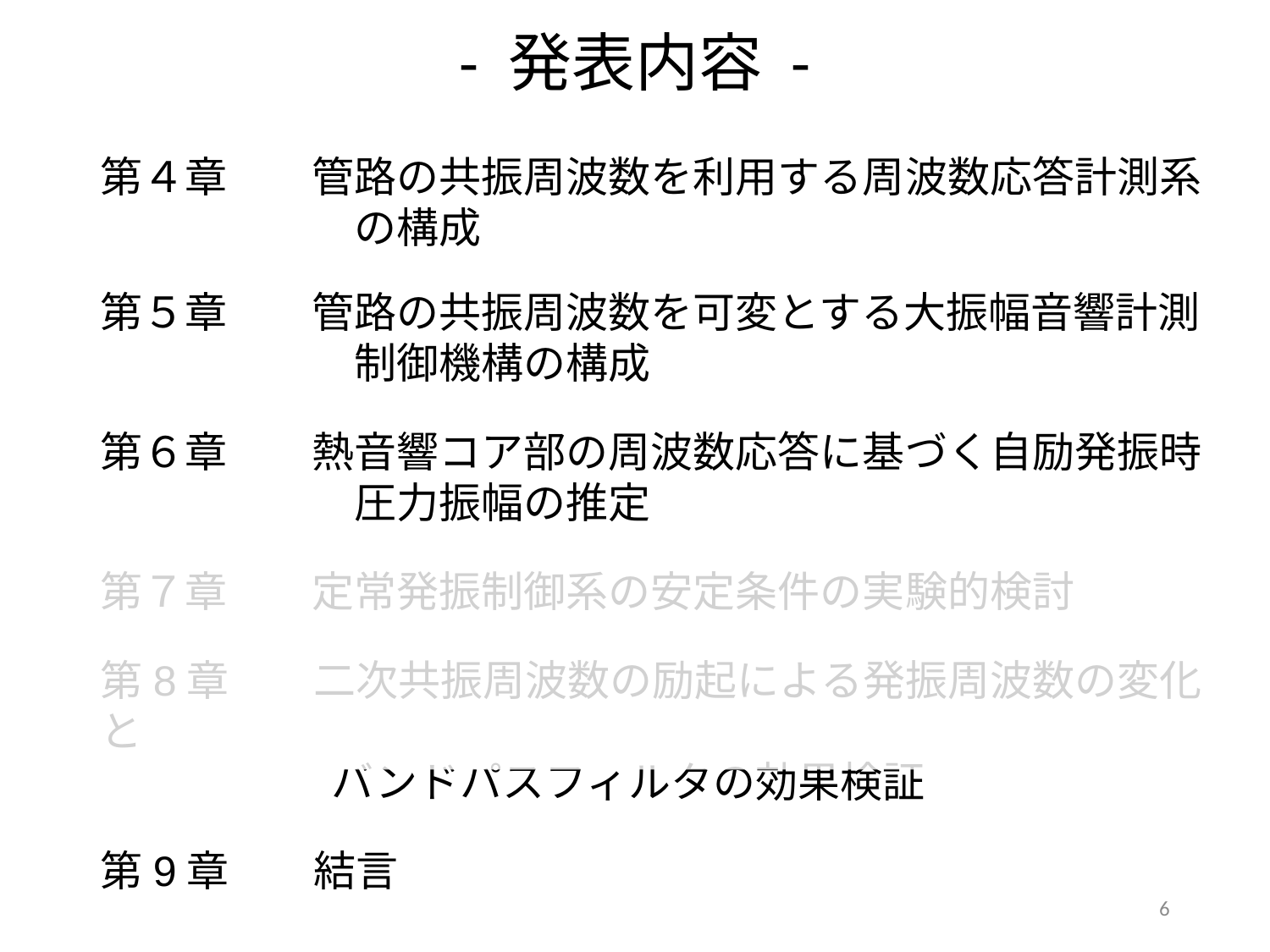

# - 発表内容 -
第４章　　管路の共振周波数を利用する周波数応答計測系
　　　　　　の構成

第５章　　管路の共振周波数を可変とする大振幅音響計測
　　　　　　制御機構の構成

第６章　　熱音響コア部の周波数応答に基づく自励発振時
　　　　　　圧力振幅の推定

第７章　　定常発振制御系の安定条件の実験的検討

第8章　　二次共振周波数の励起による発振周波数の変化と
　　　　　  バンドパスフィルタの効果検証

第9章　　結言

6